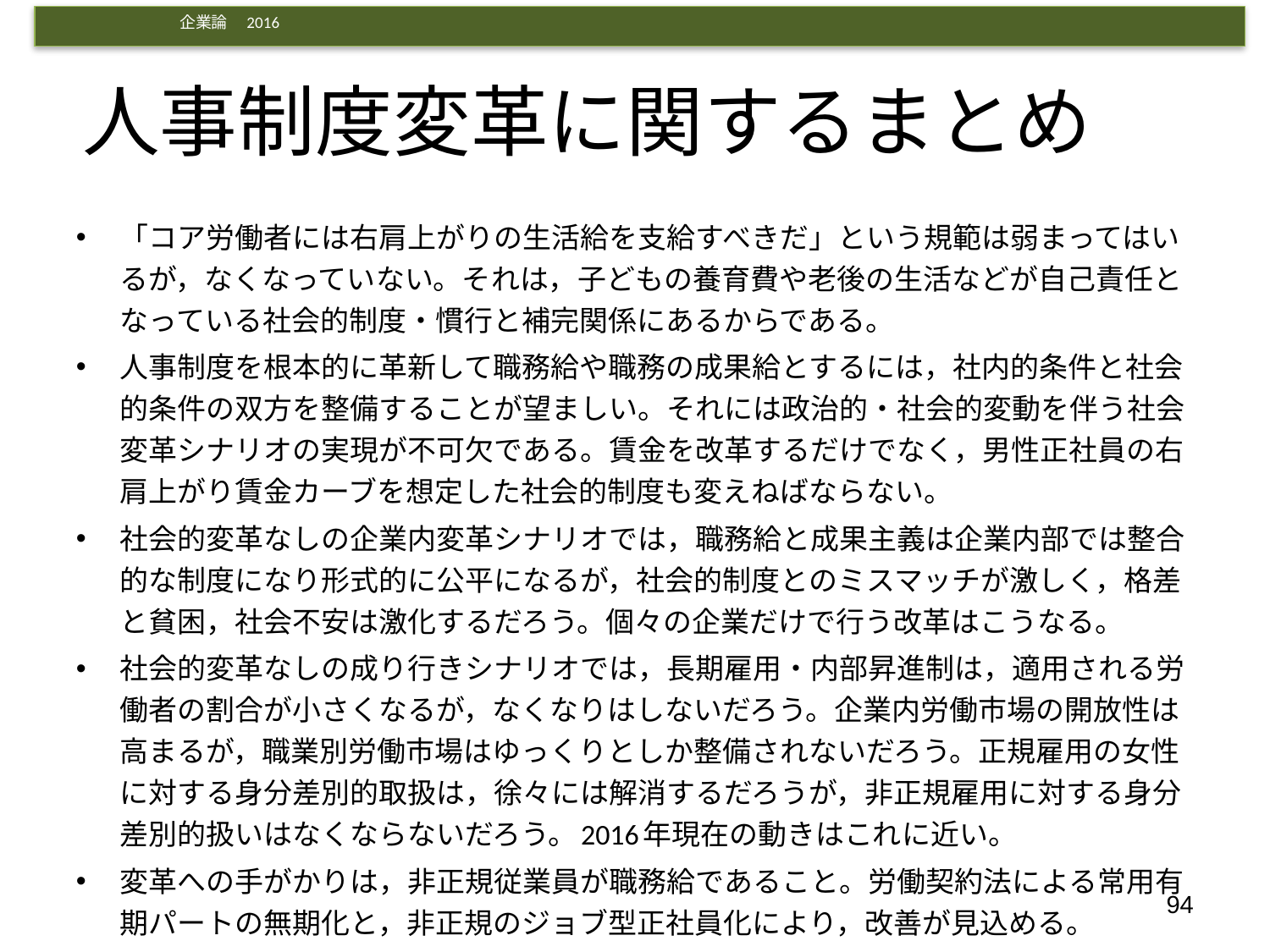

# 人事制度変革に関するまとめ
「コア労働者には右肩上がりの生活給を支給すべきだ」という規範は弱まってはいるが，なくなっていない。それは，子どもの養育費や老後の生活などが自己責任となっている社会的制度・慣行と補完関係にあるからである。
人事制度を根本的に革新して職務給や職務の成果給とするには，社内的条件と社会的条件の双方を整備することが望ましい。それには政治的・社会的変動を伴う社会変革シナリオの実現が不可欠である。賃金を改革するだけでなく，男性正社員の右肩上がり賃金カーブを想定した社会的制度も変えねばならない。
社会的変革なしの企業内変革シナリオでは，職務給と成果主義は企業内部では整合的な制度になり形式的に公平になるが，社会的制度とのミスマッチが激しく，格差と貧困，社会不安は激化するだろう。個々の企業だけで行う改革はこうなる。
社会的変革なしの成り行きシナリオでは，長期雇用・内部昇進制は，適用される労働者の割合が小さくなるが，なくなりはしないだろう。企業内労働市場の開放性は高まるが，職業別労働市場はゆっくりとしか整備されないだろう。正規雇用の女性に対する身分差別的取扱は，徐々には解消するだろうが，非正規雇用に対する身分差別的扱いはなくならないだろう。2016年現在の動きはこれに近い。
変革への手がかりは，非正規従業員が職務給であること。労働契約法による常用有期パートの無期化と，非正規のジョブ型正社員化により，改善が見込める。
94